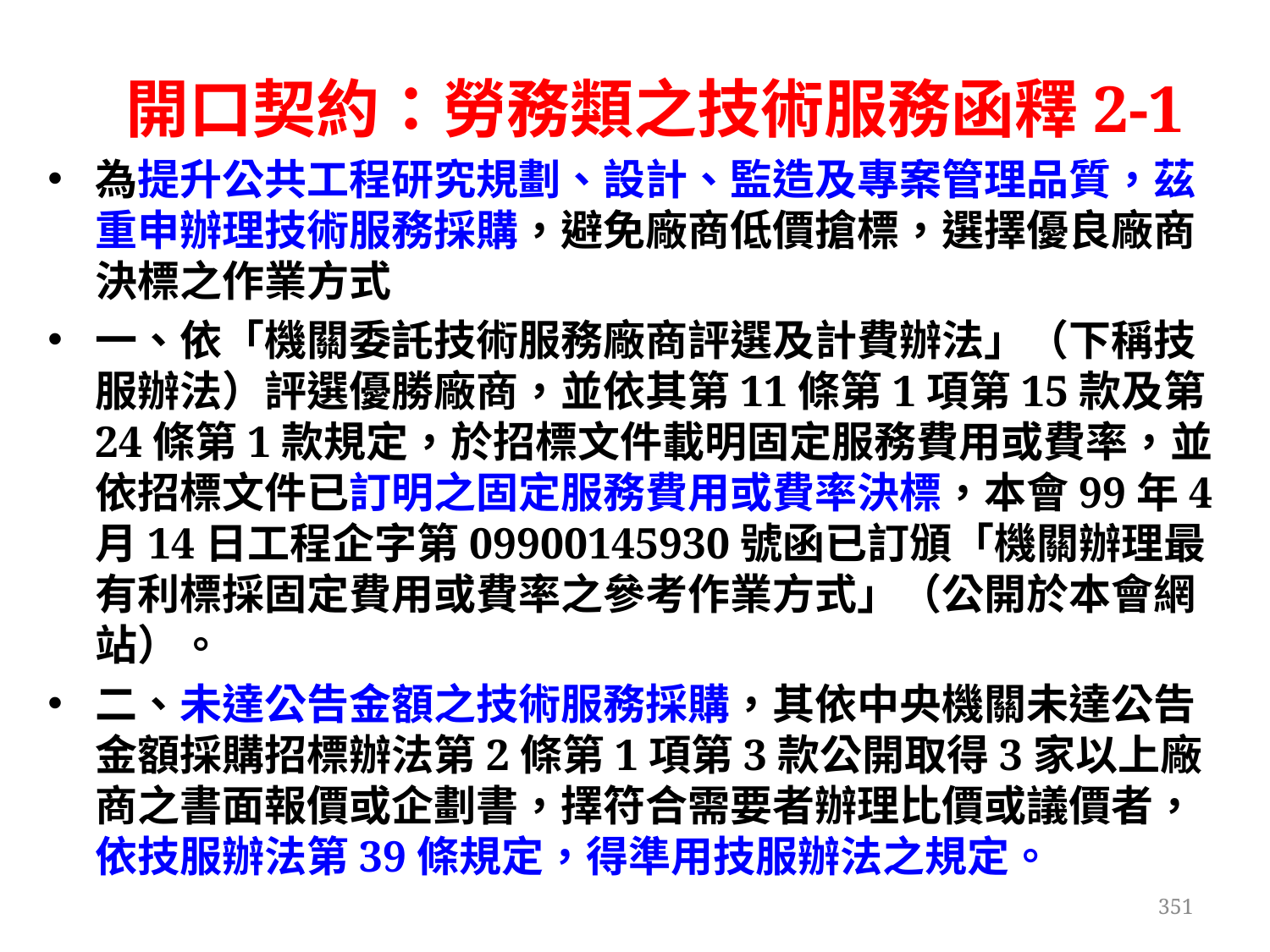

# 開口契約：勞務類之技術服務函釋2-1
為提升公共工程研究規劃、設計、監造及專案管理品質，茲重申辦理技術服務採購，避免廠商低價搶標，選擇優良廠商決標之作業方式
一、依「機關委託技術服務廠商評選及計費辦法」（下稱技服辦法）評選優勝廠商，並依其第11條第1項第15款及第24條第1款規定，於招標文件載明固定服務費用或費率，並依招標文件已訂明之固定服務費用或費率決標，本會99年4月14日工程企字第09900145930號函已訂頒「機關辦理最有利標採固定費用或費率之參考作業方式」（公開於本會網站）。
二、未達公告金額之技術服務採購，其依中央機關未達公告金額採購招標辦法第2條第1項第3款公開取得3家以上廠商之書面報價或企劃書，擇符合需要者辦理比價或議價者，依技服辦法第39條規定，得準用技服辦法之規定。

351